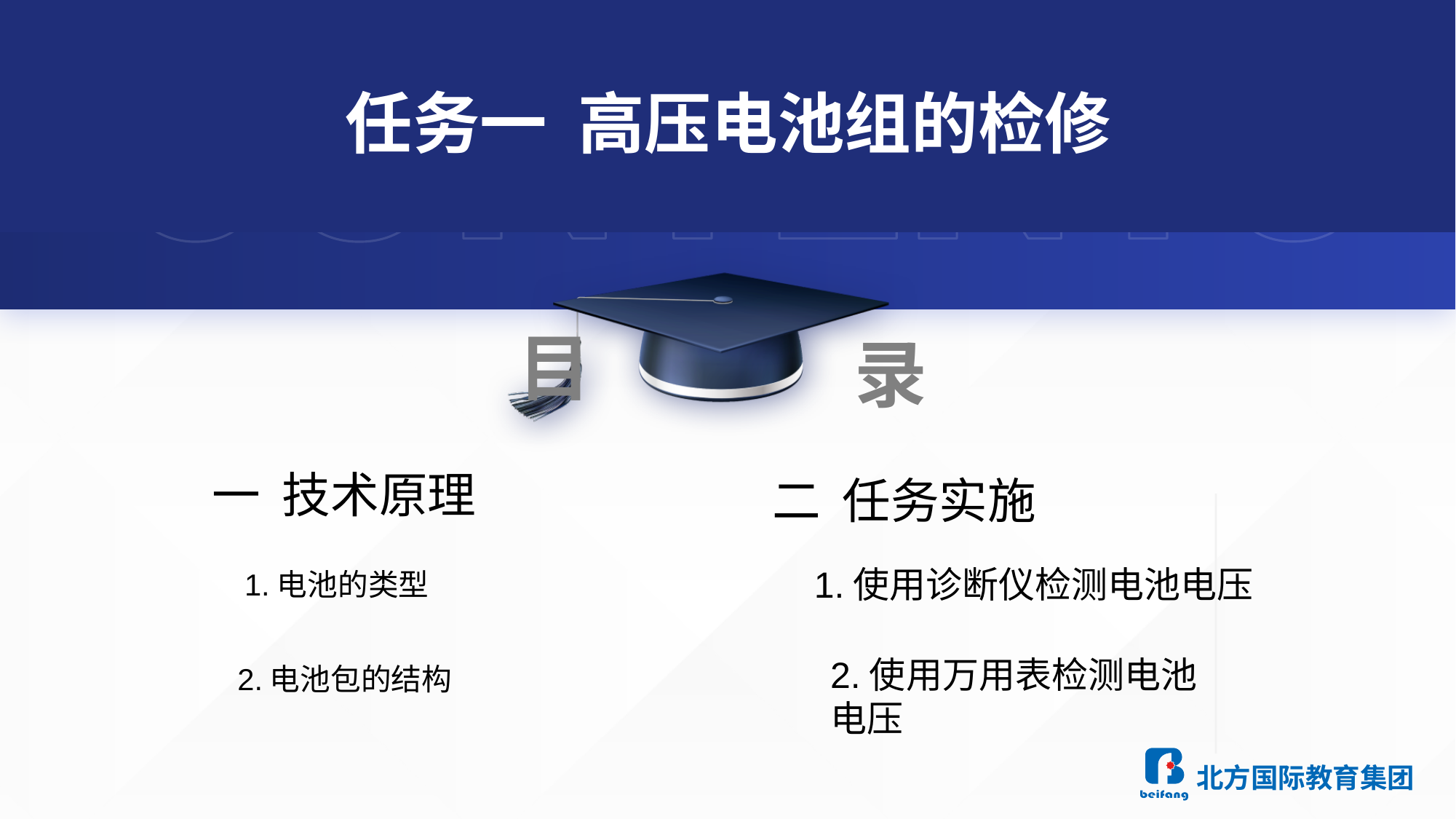

# 任务一  高压电池组的检修
一  技术原理
1.电池的类型
2.电池包的结构
二  任务实施
1.使用诊断仪检测电池电压
2.使用万用表检测电池电压